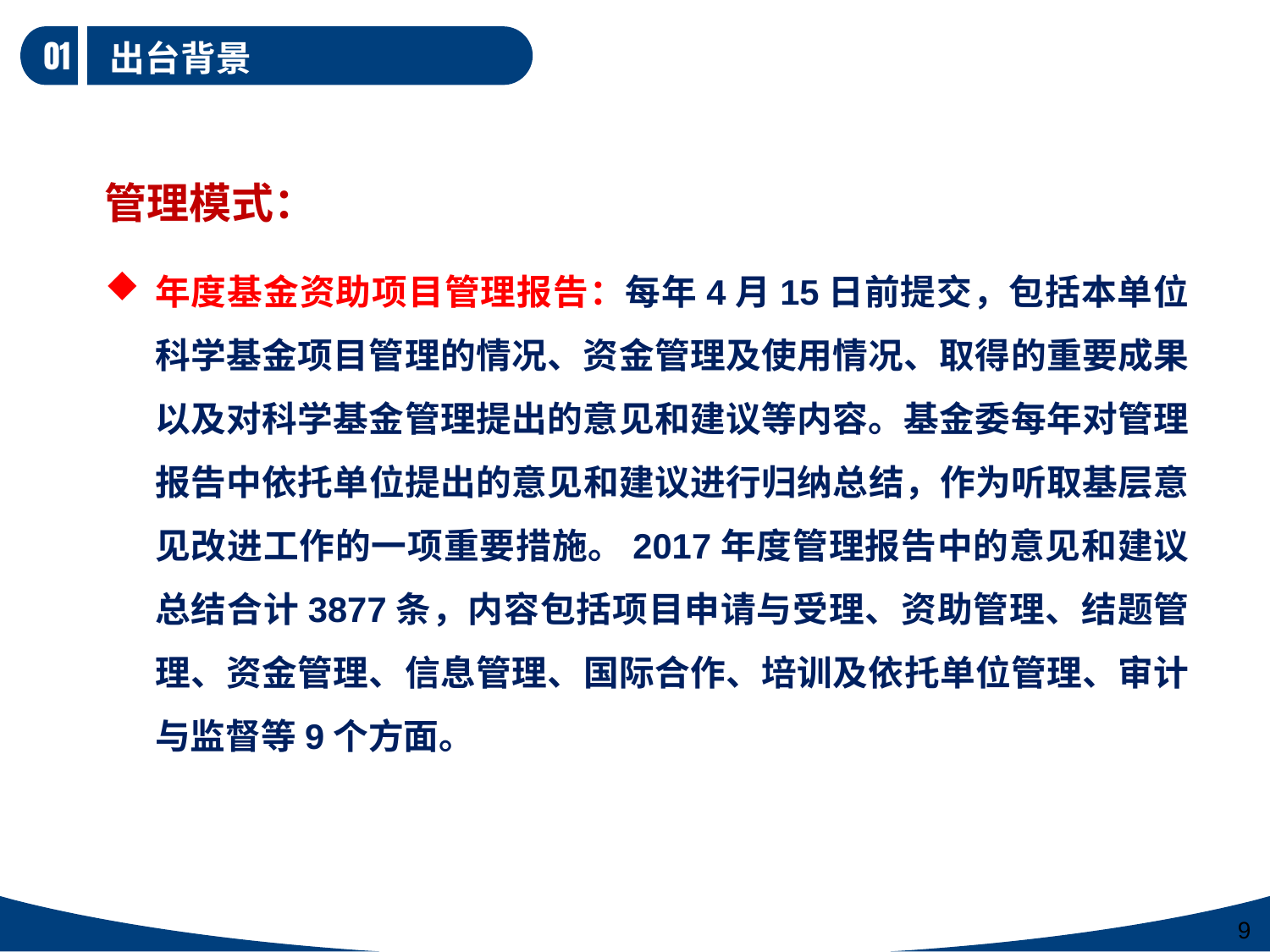

出台背景
01
管理模式：
年度基金资助项目管理报告：每年4月15日前提交，包括本单位科学基金项目管理的情况、资金管理及使用情况、取得的重要成果以及对科学基金管理提出的意见和建议等内容。基金委每年对管理报告中依托单位提出的意见和建议进行归纳总结，作为听取基层意见改进工作的一项重要措施。2017年度管理报告中的意见和建议总结合计3877条，内容包括项目申请与受理、资助管理、结题管理、资金管理、信息管理、国际合作、培训及依托单位管理、审计与监督等9个方面。

9